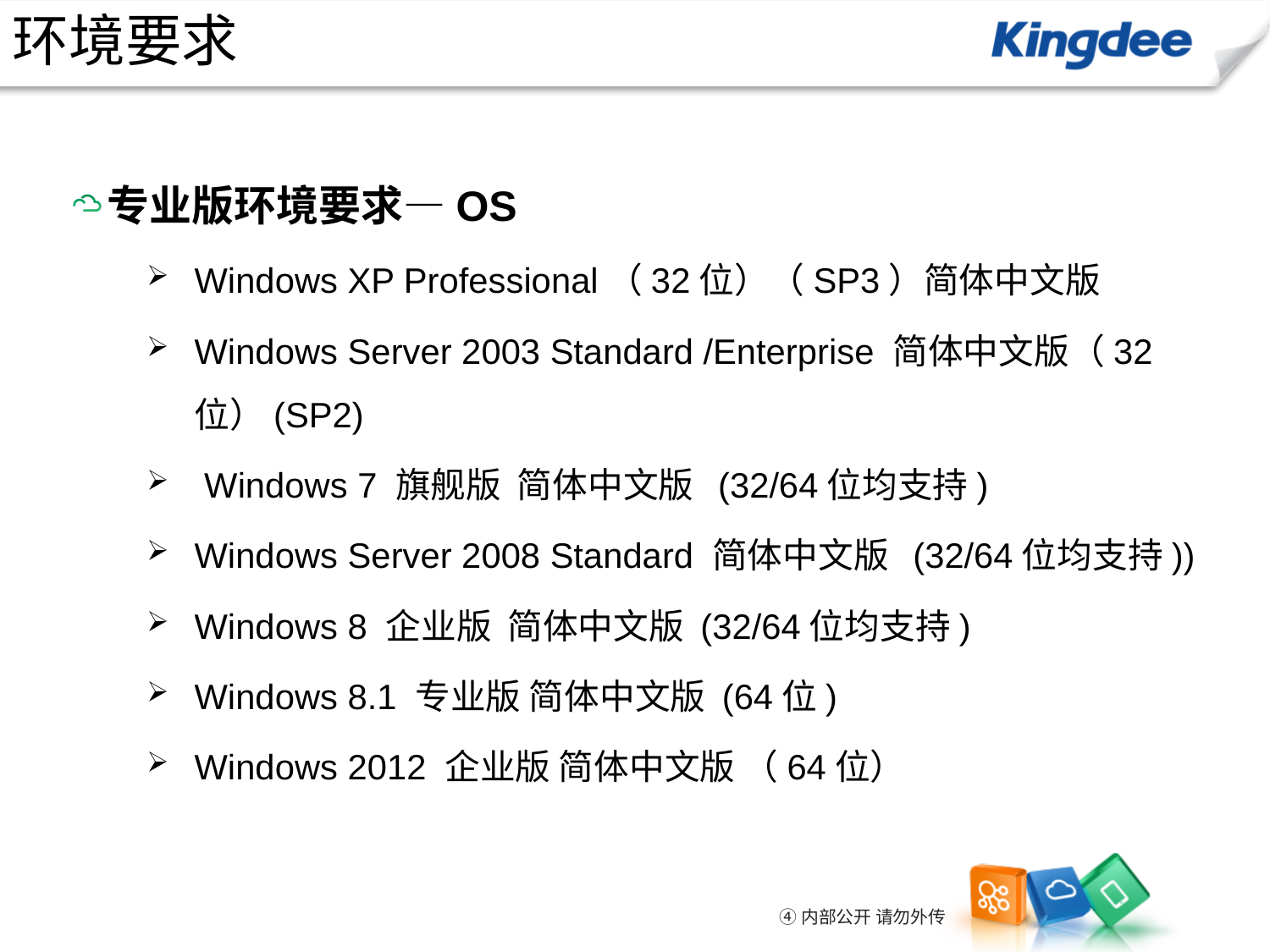

环境要求
专业版环境要求—OS
Windows XP Professional（32位）（SP3）简体中文版
Windows Server 2003 Standard /Enterprise 简体中文版（32位）(SP2)
 Windows 7 旗舰版  简体中文版  (32/64位均支持)
Windows Server 2008 Standard 简体中文版  (32/64位均支持))
Windows 8 企业版  简体中文版 (32/64位均支持)
Windows 8.1 专业版 简体中文版 (64位)
Windows 2012 企业版 简体中文版 （64位）